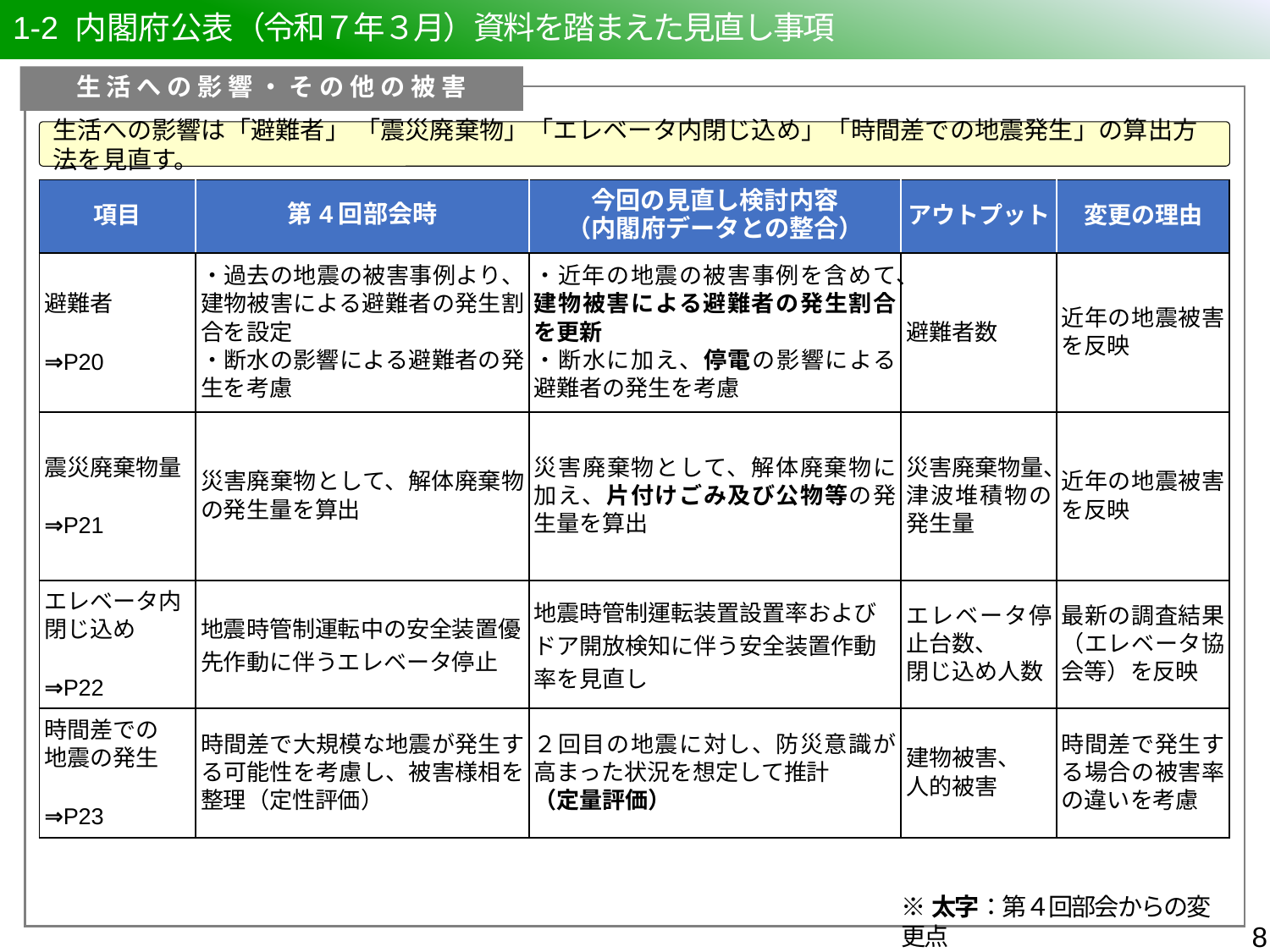

4．生活への影響＜定量評価を行う項目のみ＞
# 1-2 内閣府公表（令和７年３月）資料を踏まえた見直し事項
生 活 へ の 影 響 ・ そ の 他 の 被 害
生活への影響は「避難者」 「震災廃棄物」「エレベータ内閉じ込め」「時間差での地震発生」の算出方法を見直す。
| 項目 | 第4回部会時 | 今回の見直し検討内容 （内閣府データとの整合） | アウトプット | 変更の理由 |
| --- | --- | --- | --- | --- |
| 避難者 ⇒P20 | ・過去の地震の被害事例より、建物被害による避難者の発生割合を設定 ・断水の影響による避難者の発生を考慮 | ・近年の地震の被害事例を含めて、建物被害による避難者の発生割合を更新 ・断水に加え、停電の影響による避難者の発生を考慮 | 避難者数 | 近年の地震被害を反映 |
| 震災廃棄物量 ⇒P21 | 災害廃棄物として、解体廃棄物の発生量を算出 | 災害廃棄物として、解体廃棄物に加え、片付けごみ及び公物等の発生量を算出 | 災害廃棄物量、 津波堆積物の発生量 | 近年の地震被害を反映 |
| エレベータ内 閉じ込め ⇒P22 | 地震時管制運転中の安全装置優先作動に伴うエレベータ停止 | 地震時管制運転装置設置率およびドア開放検知に伴う安全装置作動率を見直し | エレベータ停止台数、 閉じ込め人数 | 最新の調査結果（エレベータ協会等）を反映 |
| 時間差での 地震の発生 ⇒P23 | 時間差で大規模な地震が発生する可能性を考慮し、被害様相を整理（定性評価） | ２回目の地震に対し、防災意識が高まった状況を想定して推計 （定量評価） | 建物被害、 人的被害 | 時間差で発生する場合の被害率の違いを考慮 |
※太字：第４回部会からの変更点
8